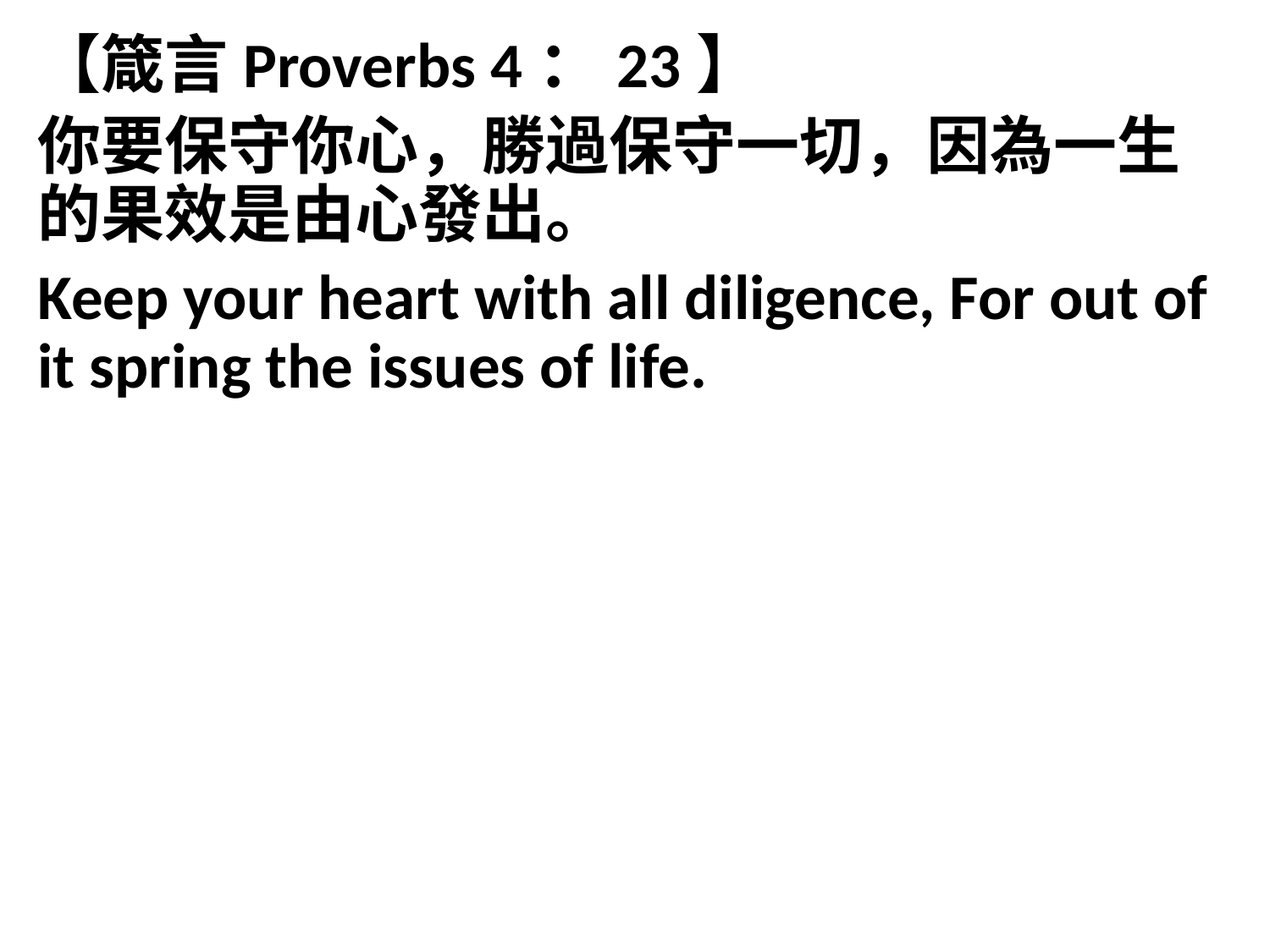

【箴言Proverbs 4：23】
你要保守你心，勝過保守一切，因為一生的果效是由心發出。
Keep your heart with all diligence, For out of it spring the issues of life.